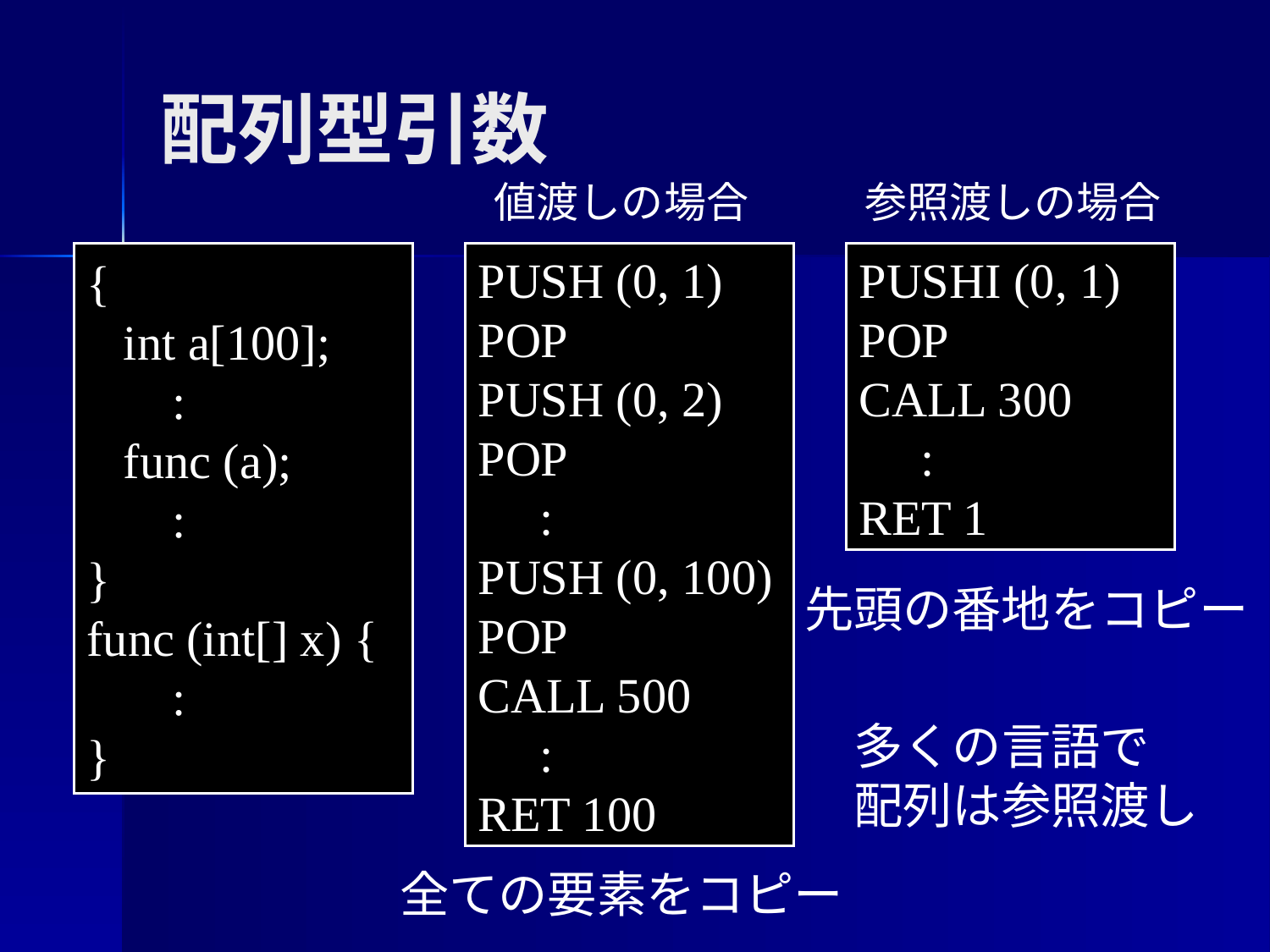

配列型引数
値渡しの場合
PUSH (0, 1)
POP
PUSH (0, 2)
POP
     :
PUSH (0, 100)
POP
CALL 500
     :
RET 100
参照渡しの場合
PUSHI (0, 1)
POP
CALL 300
     :
RET 1
{
   int a[100];
       :
   func (a);
       :
}
func (int[] x) {
       :
}
先頭の番地をコピー
多くの言語で
配列は参照渡し
全ての要素をコピー